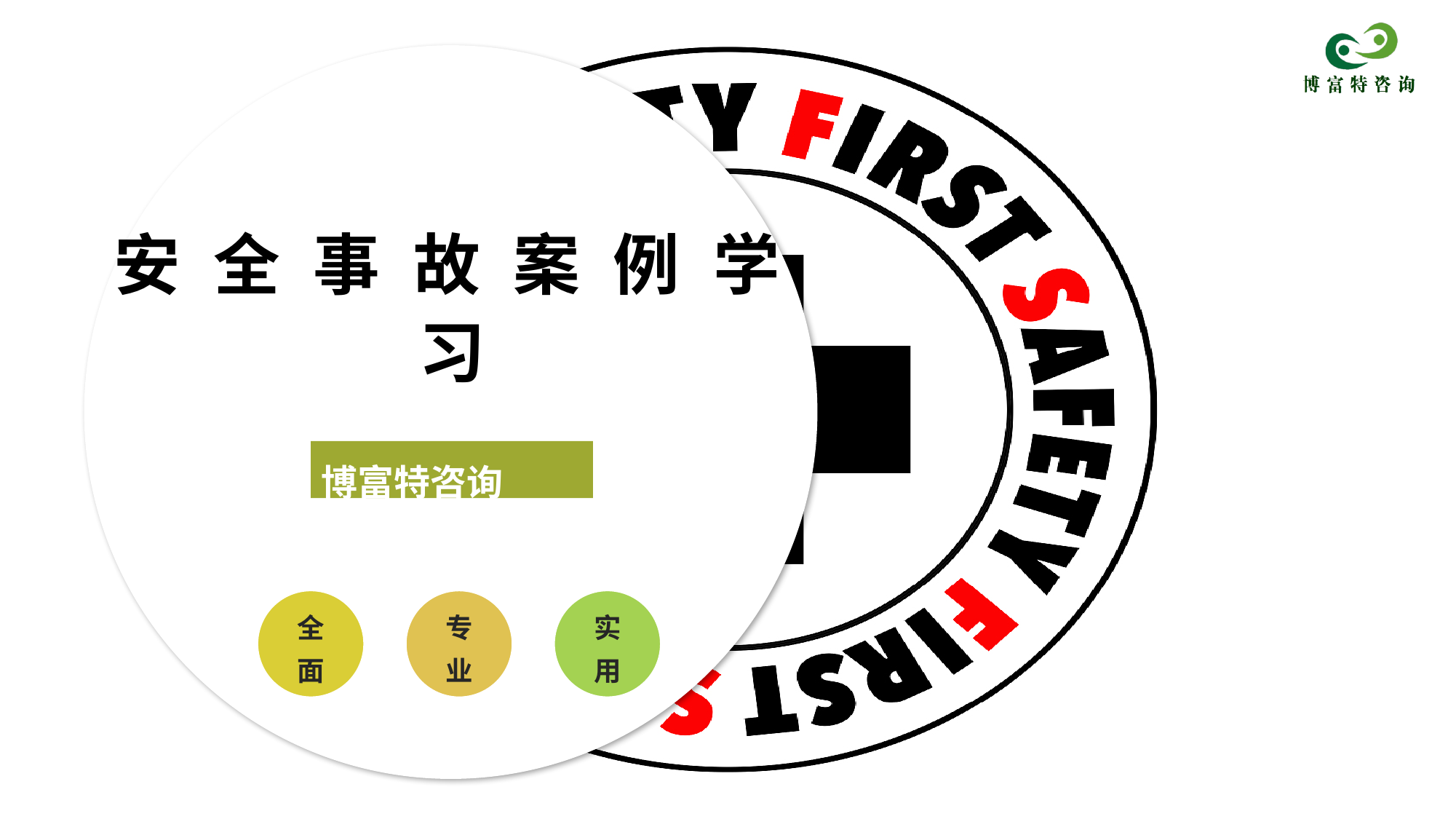

# 安 全 事 故 案 例 学 习
博富特咨询
全面
实用
专业